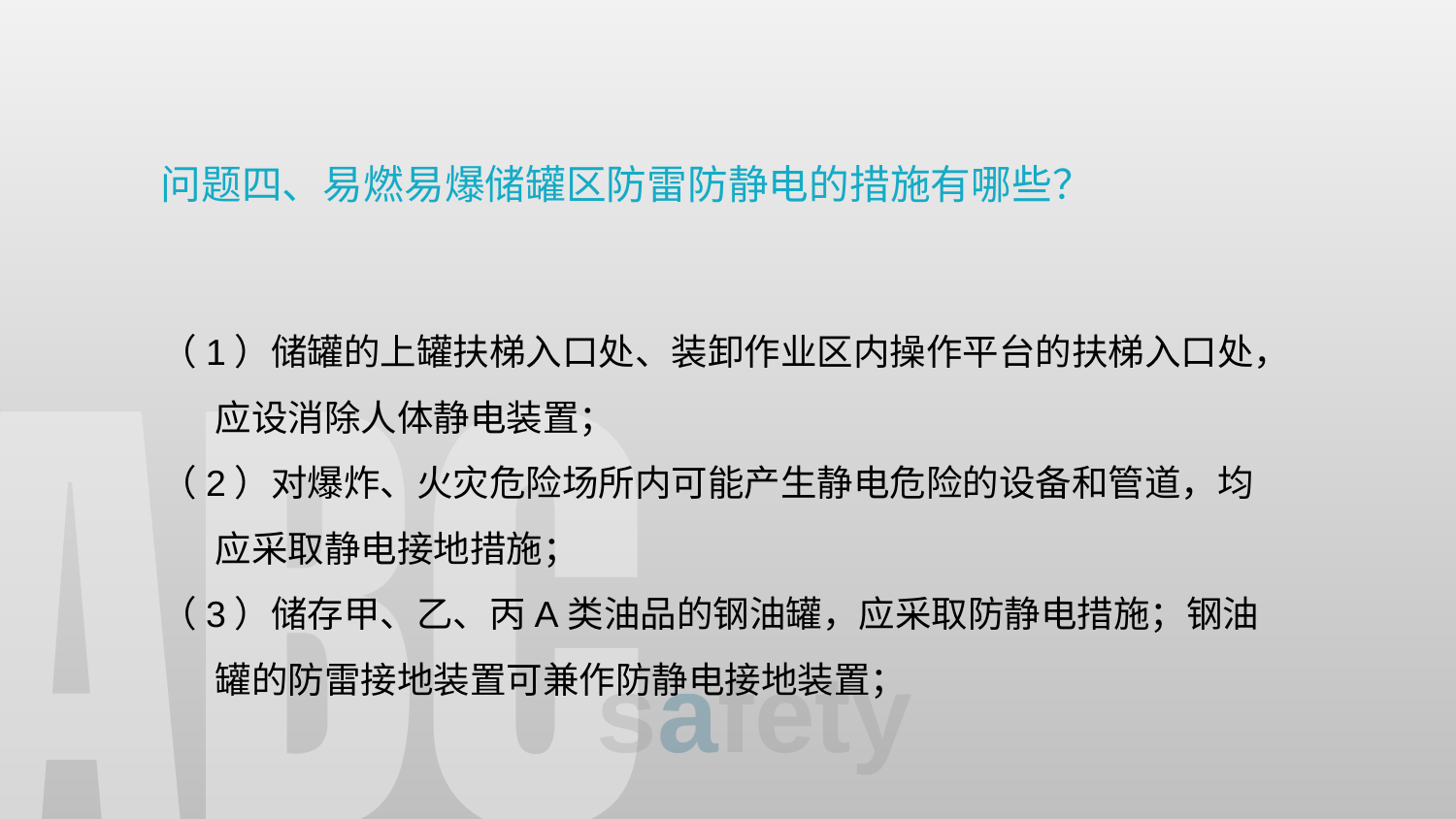

问题四、易燃易爆储罐区防雷防静电的措施有哪些？
（1）储罐的上罐扶梯入口处、装卸作业区内操作平台的扶梯入口处，应设消除人体静电装置；
（2）对爆炸、火灾危险场所内可能产生静电危险的设备和管道，均应采取静电接地措施；
（3）储存甲、乙、丙A类油品的钢油罐，应采取防静电措施；钢油罐的防雷接地装置可兼作防静电接地装置；